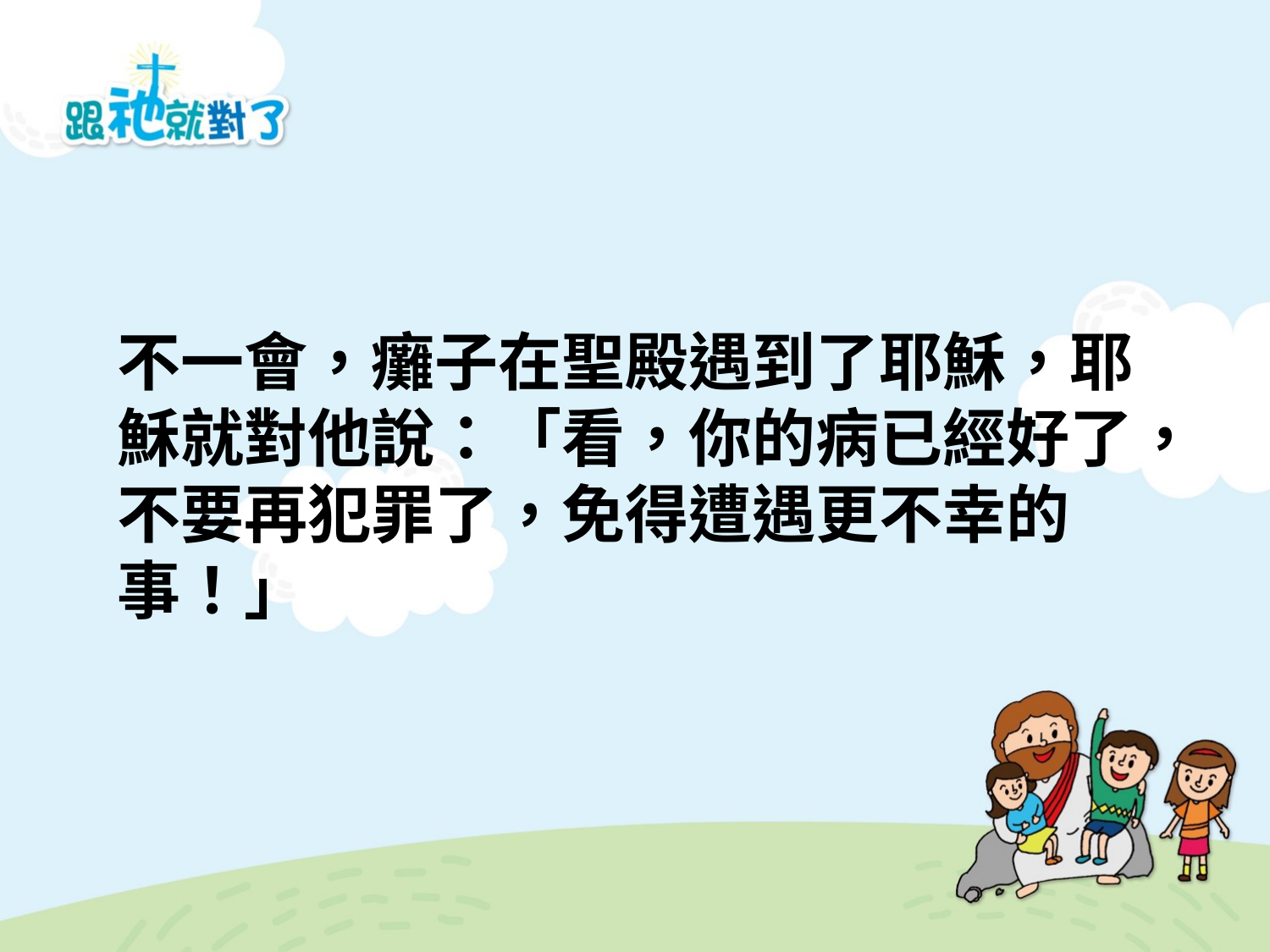

不一會，癱子在聖殿遇到了耶穌，耶穌就對他說：「看，你的病已經好了，不要再犯罪了，免得遭遇更不幸的事！」